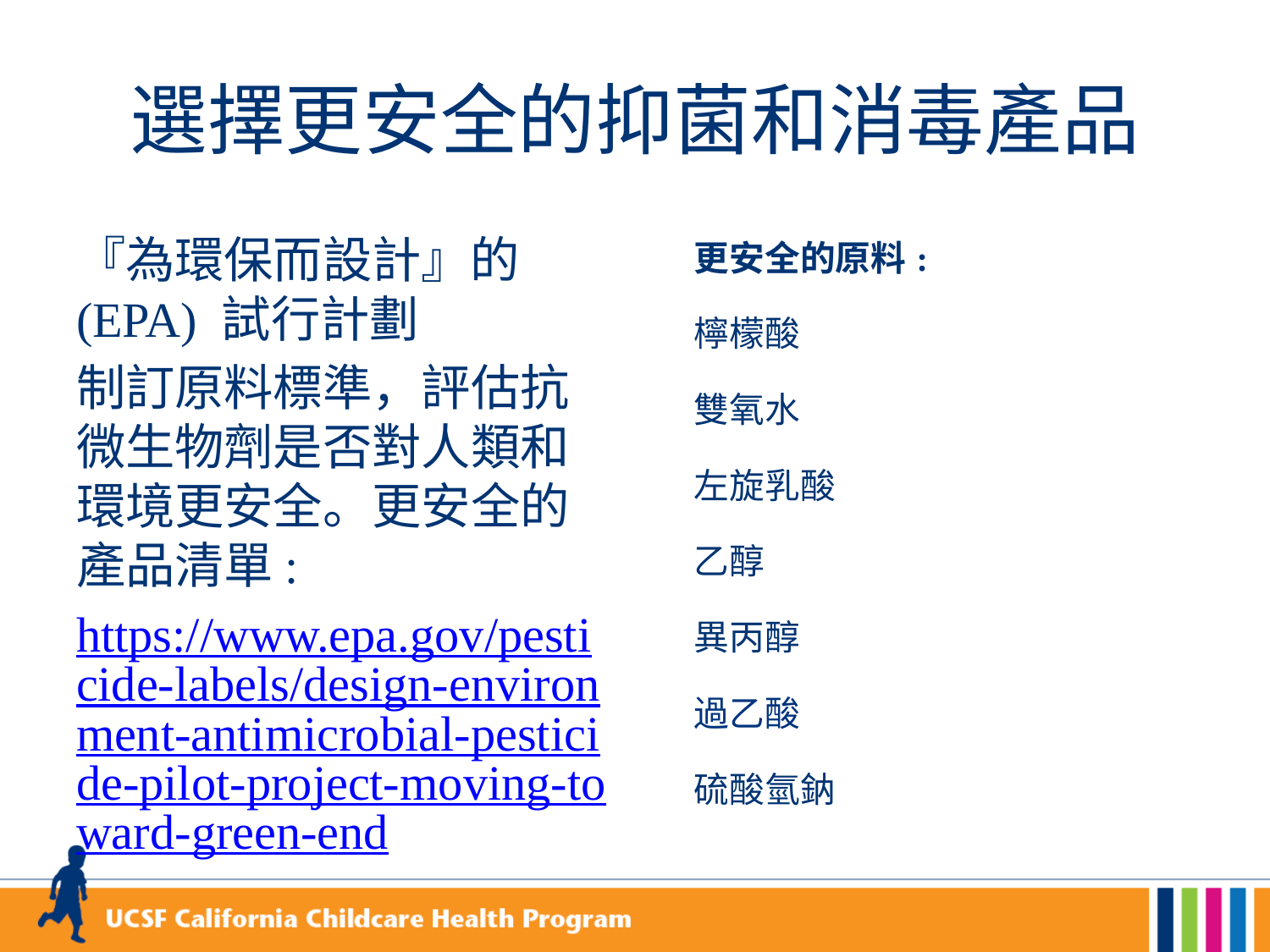

# 選擇更安全的抑菌和消毒產品
| 更安全的原料: |
| --- |
| 檸檬酸 |
| 雙氧水 |
| 左旋乳酸 |
| 乙醇 |
| 異丙醇 |
| 過乙酸 |
| 硫酸氫鈉 |
『為環保而設計』的 (EPA) 試行計劃
制訂原料標準，評估抗微生物劑是否對人類和環境更安全。更安全的產品清單:
https://www.epa.gov/pesticide-labels/design-environment-antimicrobial-pesticide-pilot-project-moving-toward-green-end